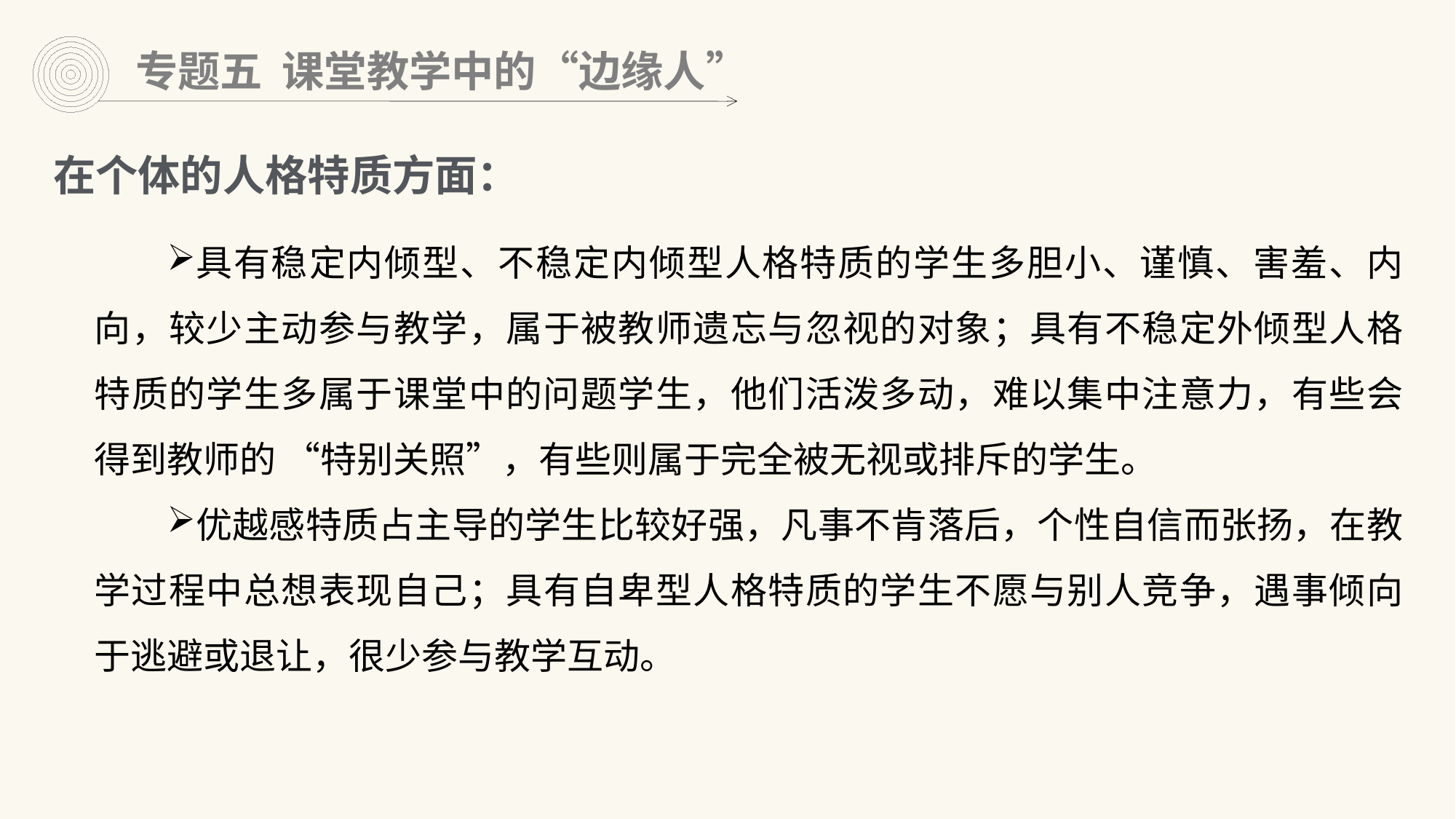

专题五  课堂教学中的“边缘人”
在个体的人格特质方面：
具有稳定内倾型、不稳定内倾型人格特质的学生多胆小、谨慎、害羞、内向，较少主动参与教学，属于被教师遗忘与忽视的对象；具有不稳定外倾型人格特质的学生多属于课堂中的问题学生，他们活泼多动，难以集中注意力，有些会得到教师的 “特别关照”，有些则属于完全被无视或排斥的学生。
优越感特质占主导的学生比较好强，凡事不肯落后，个性自信而张扬，在教学过程中总想表现自己；具有自卑型人格特质的学生不愿与别人竞争，遇事倾向于逃避或退让，很少参与教学互动。